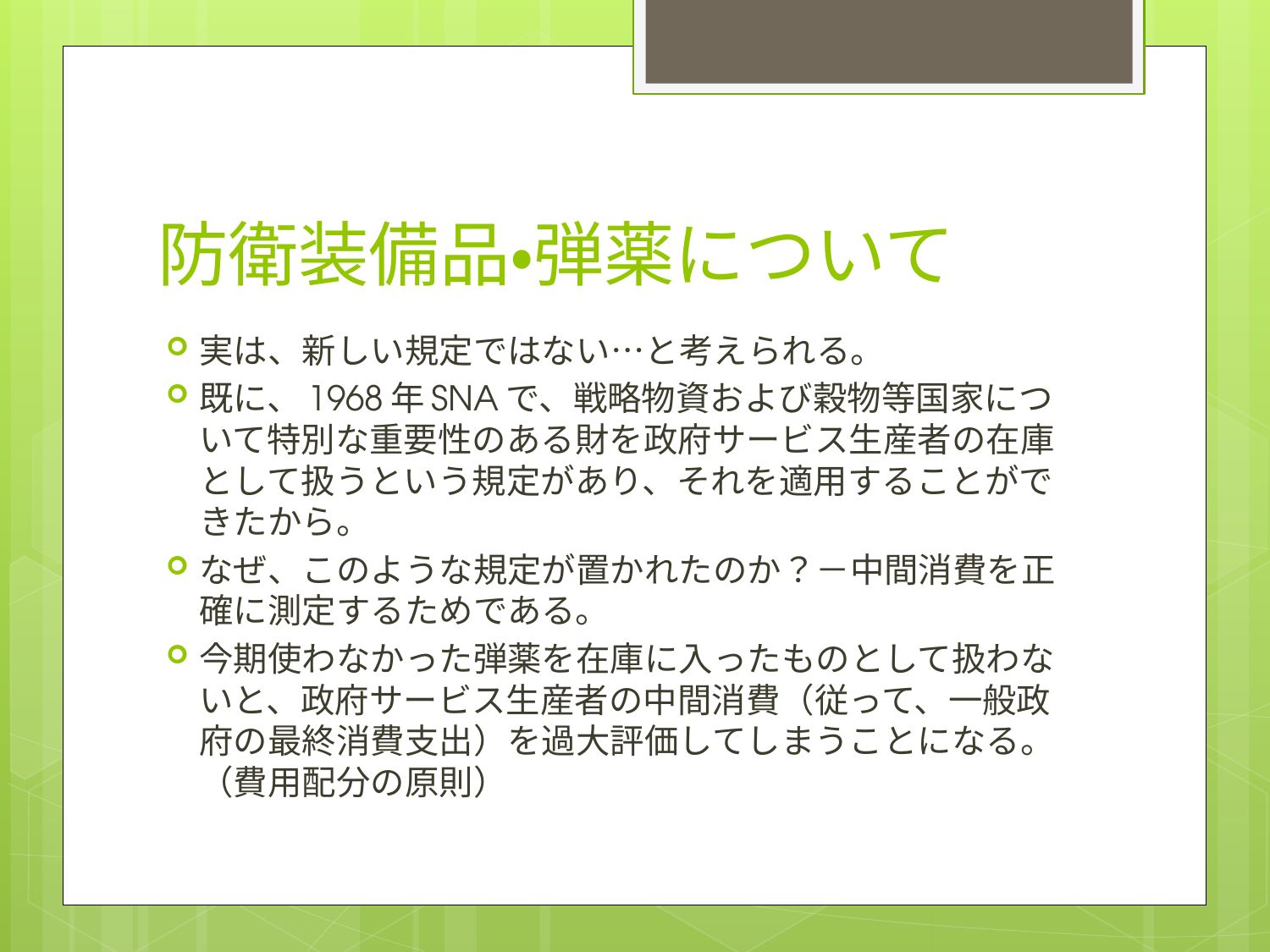

# 防衛装備品・弾薬について
実は、新しい規定ではない…と考えられる。
既に、1968年SNAで、戦略物資および穀物等国家について特別な重要性のある財を政府サービス生産者の在庫として扱うという規定があり、それを適用することができたから。
なぜ、このような規定が置かれたのか？－中間消費を正確に測定するためである。
今期使わなかった弾薬を在庫に入ったものとして扱わないと、政府サービス生産者の中間消費（従って、一般政府の最終消費支出）を過大評価してしまうことになる。（費用配分の原則）